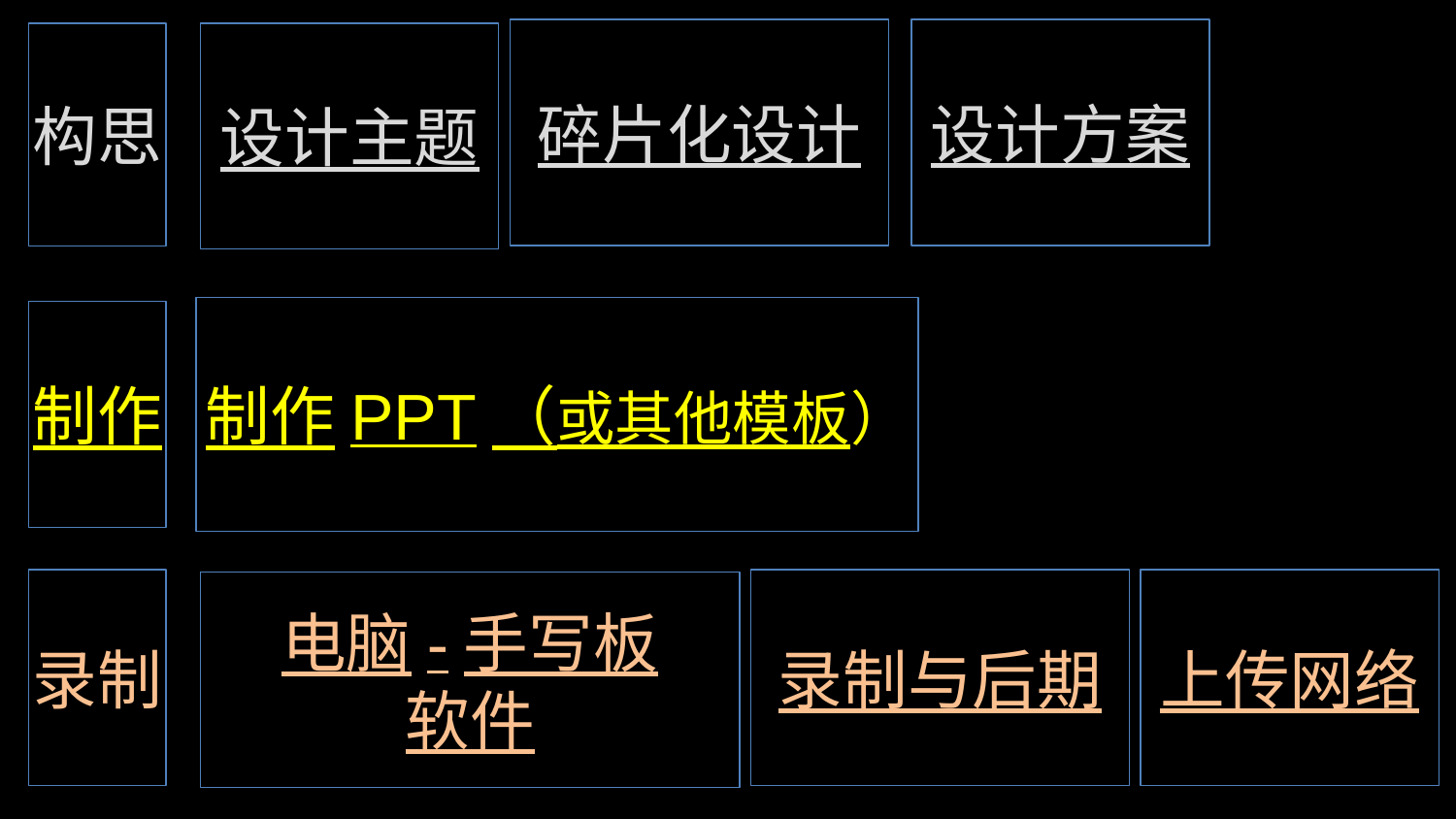

碎片化设计

设计方案

设计主题

构思

制作PPT（或其他模板）

制作

录制

录制与后期

上传网络

电脑-手写板
软件